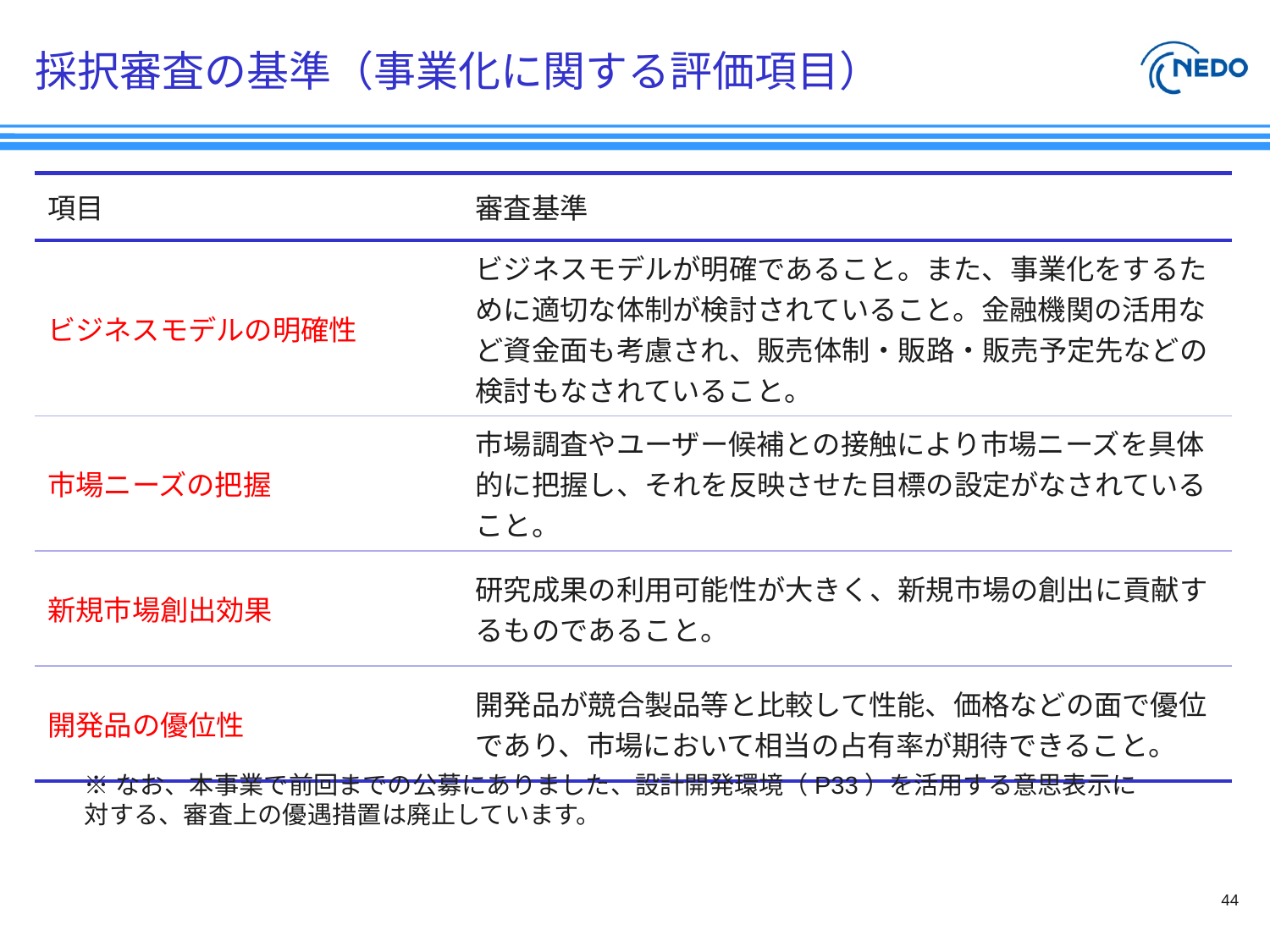

# 採択審査の基準（事業化に関する評価項目）
| 項目 | 審査基準 |
| --- | --- |
| ビジネスモデルの明確性 | ビジネスモデルが明確であること。また、事業化をするために適切な体制が検討されていること。金融機関の活用など資金面も考慮され、販売体制・販路・販売予定先などの検討もなされていること。 |
| 市場ニーズの把握 | 市場調査やユーザー候補との接触により市場ニーズを具体的に把握し、それを反映させた目標の設定がなされていること。 |
| 新規市場創出効果 | 研究成果の利用可能性が大きく、新規市場の創出に貢献するものであること。 |
| 開発品の優位性 | 開発品が競合製品等と比較して性能、価格などの面で優位であり、市場において相当の占有率が期待できること。 |
※なお、本事業で前回までの公募にありました、設計開発環境（P33）を活用する意思表示に対する、審査上の優遇措置は廃止しています。
44